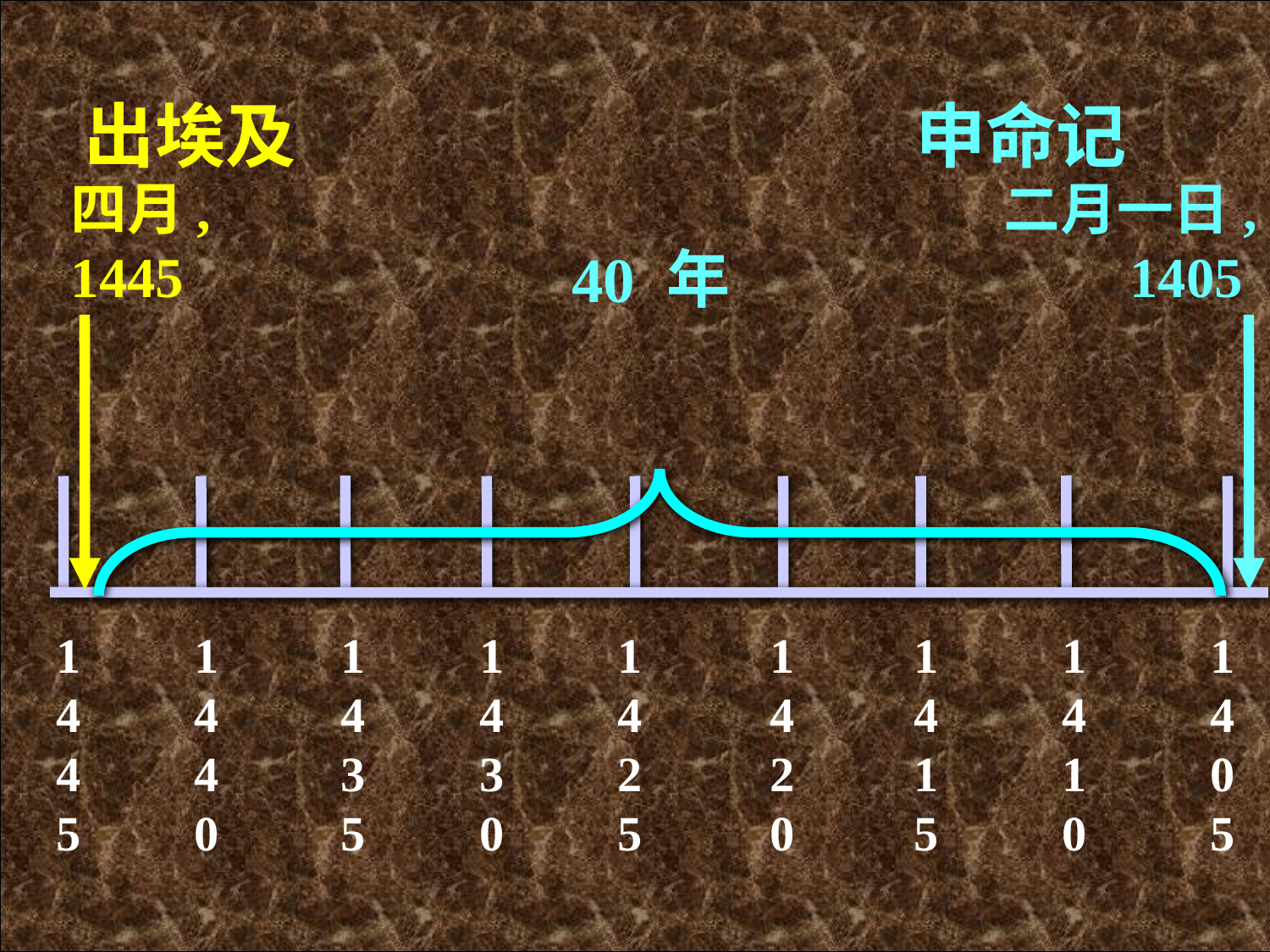

出埃及
申命记
四月, 1445
二月一日, 1405
40 年

1445
1440
1435
1430
1425
1 4 2 0
1415
1410
1405